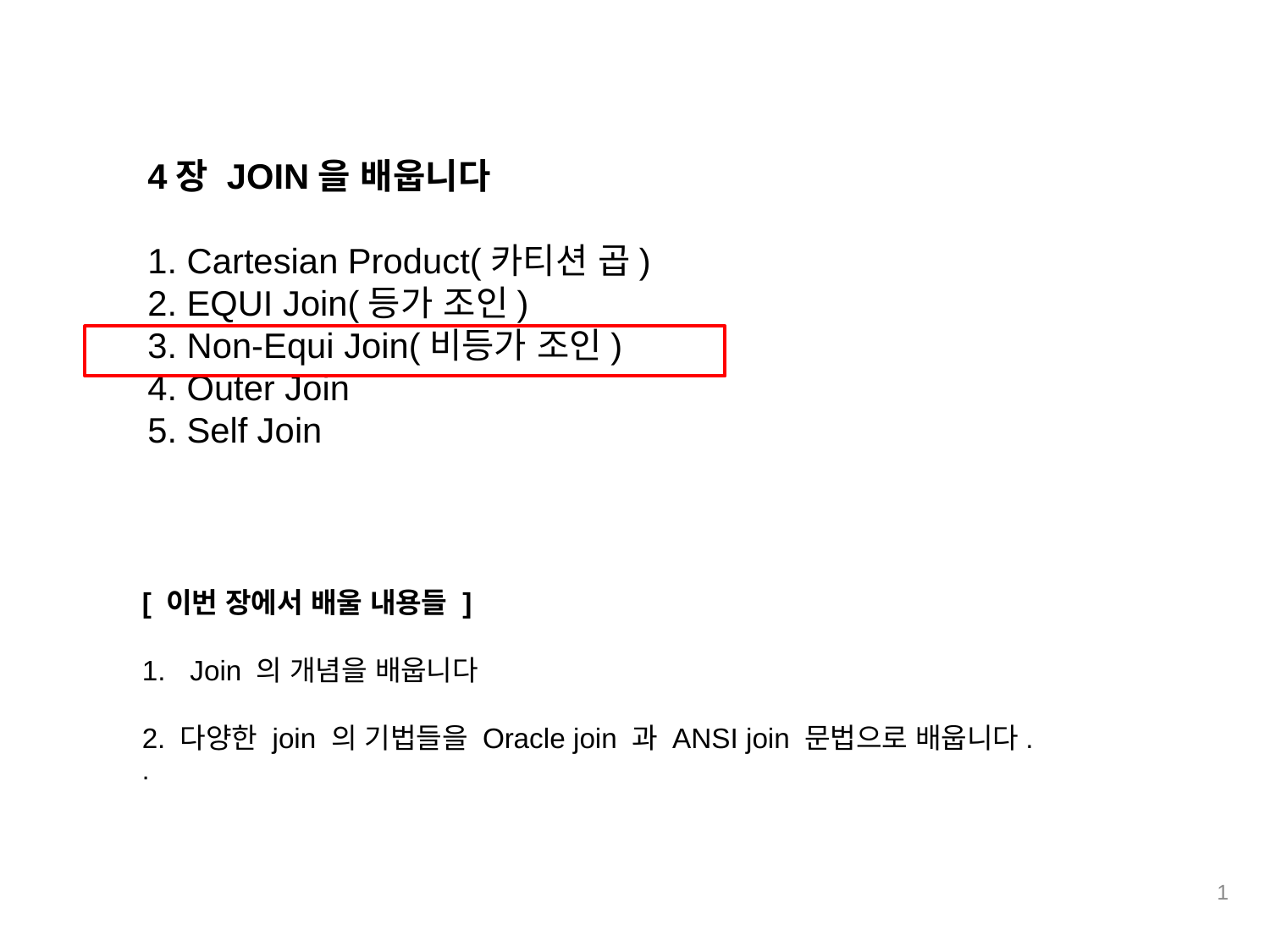

# 4장 JOIN을 배웁니다 1. Cartesian Product(카티션 곱) 2. EQUI Join(등가 조인) 3. Non-Equi Join(비등가 조인) 4. Outer Join 5. Self Join

[ 이번 장에서 배울 내용들 ]

Join 의 개념을 배웁니다

2. 다양한 join 의 기법들을 Oracle join 과 ANSI join 문법으로 배웁니다.
.
1